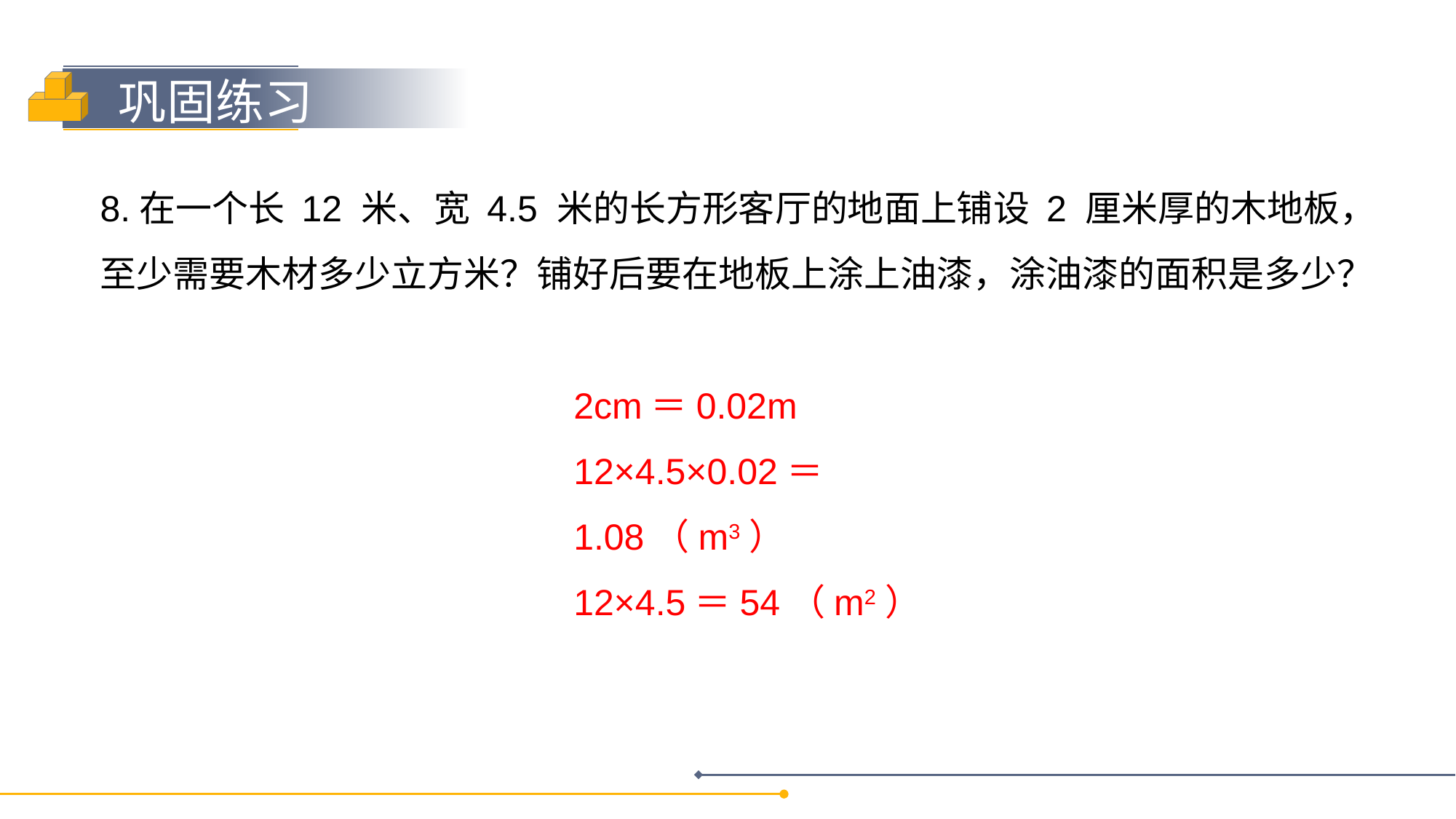

8.在一个长 12 米、宽 4.5 米的长方形客厅的地面上铺设 2 厘米厚的木地板，至少需要木材多少立方米？铺好后要在地板上涂上油漆，涂油漆的面积是多少？
2cm＝0.02m
12×4.5×0.02＝1.08（m3）
12×4.5＝54（m2）